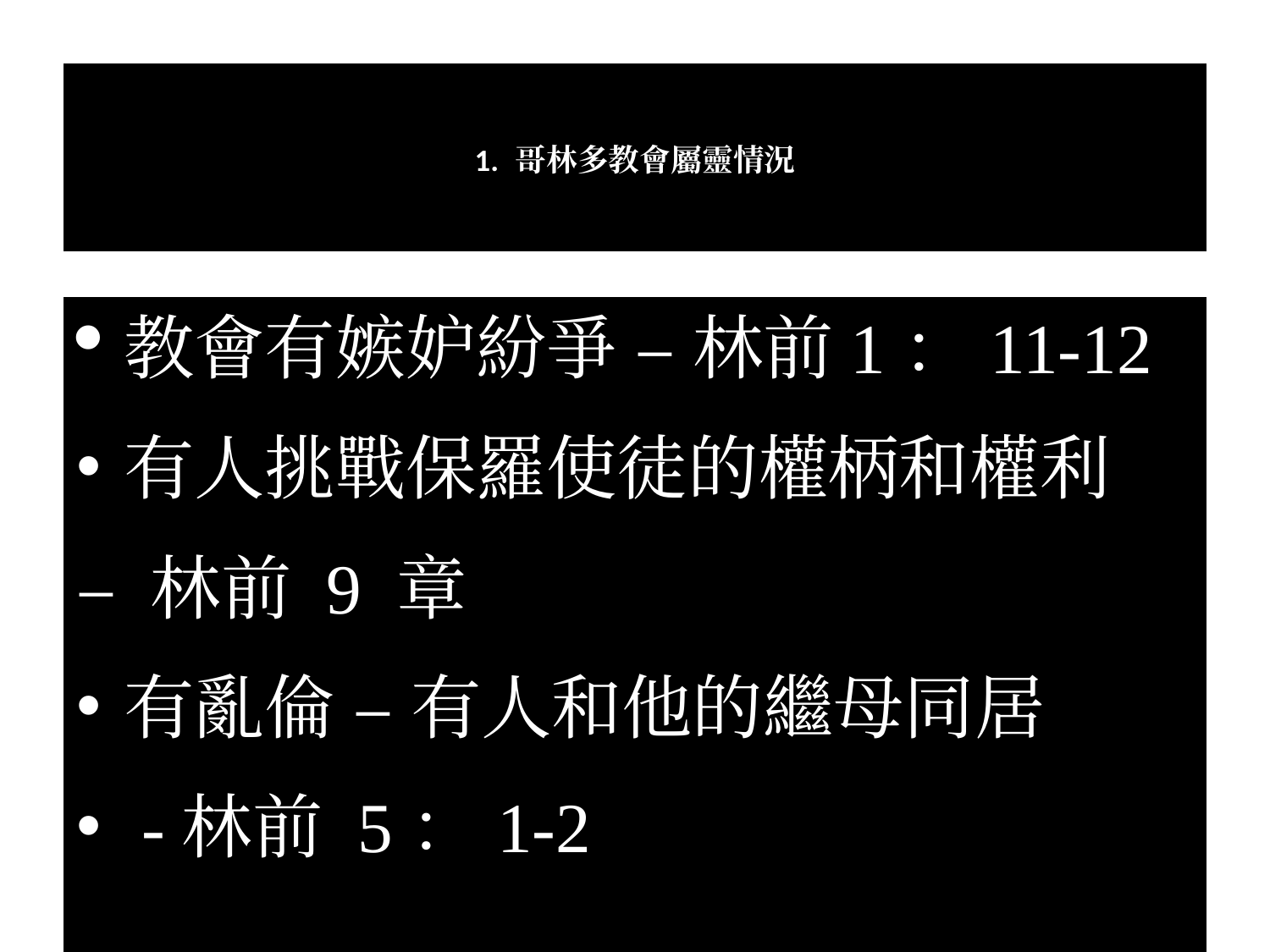

# 1.  哥林多教會屬靈情況
教會有嫉妒紛爭 – 林前1：11-12
有人挑戰保羅使徒的權柄和權利
– 林前 9 章
有亂倫 – 有人和他的繼母同居
 -林前 5：1-2